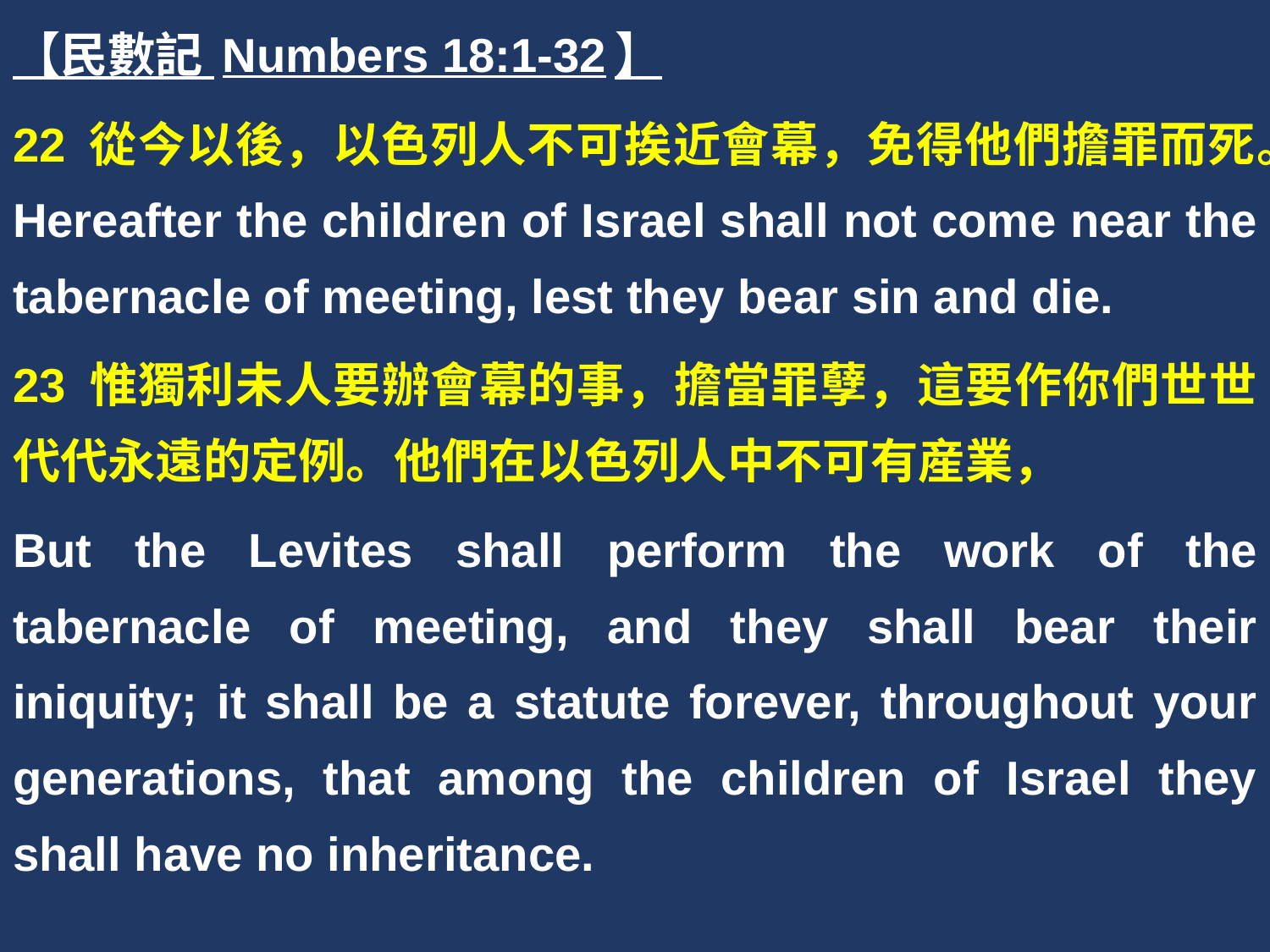

【民數記 Numbers 18:1-32】
22 從今以後，以色列人不可挨近會幕，免得他們擔罪而死。Hereafter the children of Israel shall not come near the tabernacle of meeting, lest they bear sin and die.
23 惟獨利未人要辦會幕的事，擔當罪孽，這要作你們世世代代永遠的定例。他們在以色列人中不可有産業，
But the Levites shall perform the work of the tabernacle of meeting, and they shall bear their iniquity; it shall be a statute forever, throughout your generations, that among the children of Israel they shall have no inheritance.